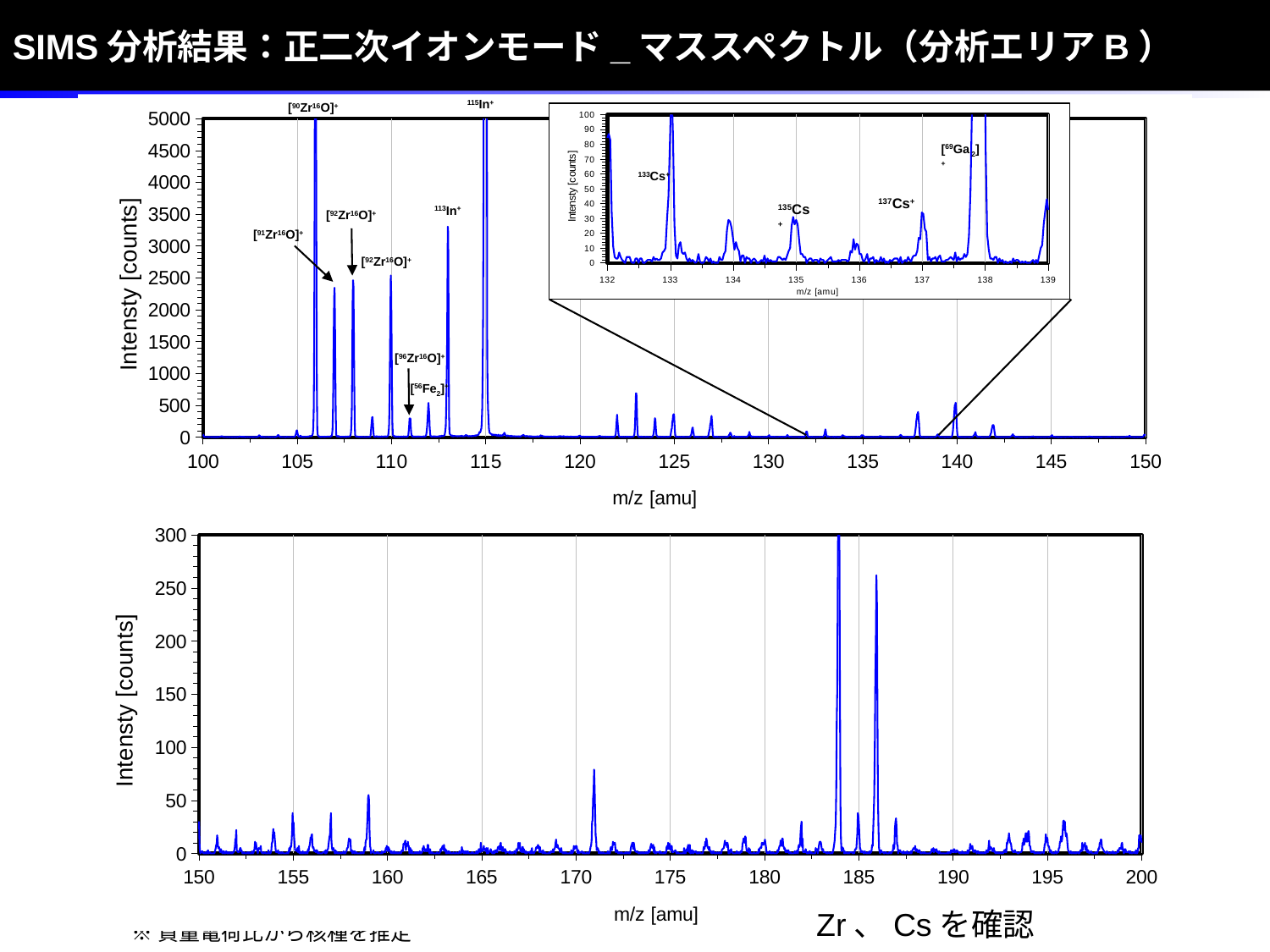

SIMS分析結果：正二次イオンモード_マススペクトル（分析エリアB）
115In+
[90Zr16O]+

### Chart: Intensty [counts]

| Category |  |  |
|---|---|---|

### Chart: Intensty [counts]

| Category |  |  |
|---|---|---|
[69Ga 2] +
 133Cs+
137Cs+
135Cs+
113In+
[92Zr16O]+
[91Zr16O]+
[92Zr16O]+
[96Zr16O]+
[56Fe2]+

### Chart: Intensty [counts]

| Category |  |  |
|---|---|---|
21
Zr、Csを確認
※質量電荷比から核種を推定